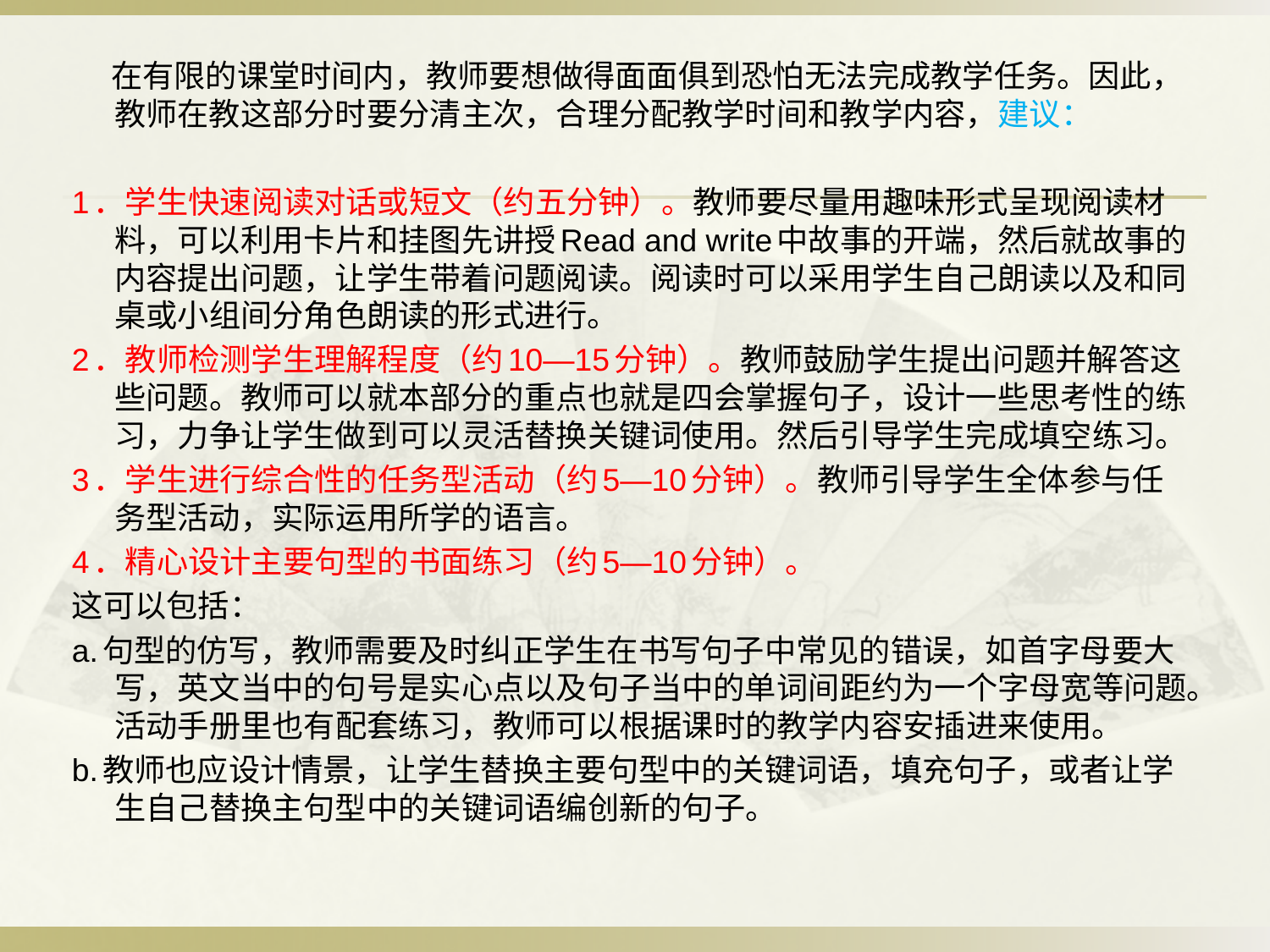

在有限的课堂时间内，教师要想做得面面俱到恐怕无法完成教学任务。因此，教师在教这部分时要分清主次，合理分配教学时间和教学内容，建议：

1．学生快速阅读对话或短文（约五分钟）。教师要尽量用趣味形式呈现阅读材料，可以利用卡片和挂图先讲授Read and write中故事的开端，然后就故事的内容提出问题，让学生带着问题阅读。阅读时可以采用学生自己朗读以及和同桌或小组间分角色朗读的形式进行。
2．教师检测学生理解程度（约10—15分钟）。教师鼓励学生提出问题并解答这些问题。教师可以就本部分的重点也就是四会掌握句子，设计一些思考性的练习，力争让学生做到可以灵活替换关键词使用。然后引导学生完成填空练习。
3．学生进行综合性的任务型活动（约5—10分钟）。教师引导学生全体参与任务型活动，实际运用所学的语言。
4．精心设计主要句型的书面练习（约5—10分钟）。
这可以包括：
a.句型的仿写，教师需要及时纠正学生在书写句子中常见的错误，如首字母要大写，英文当中的句号是实心点以及句子当中的单词间距约为一个字母宽等问题。活动手册里也有配套练习，教师可以根据课时的教学内容安插进来使用。
b.教师也应设计情景，让学生替换主要句型中的关键词语，填充句子，或者让学生自己替换主句型中的关键词语编创新的句子。